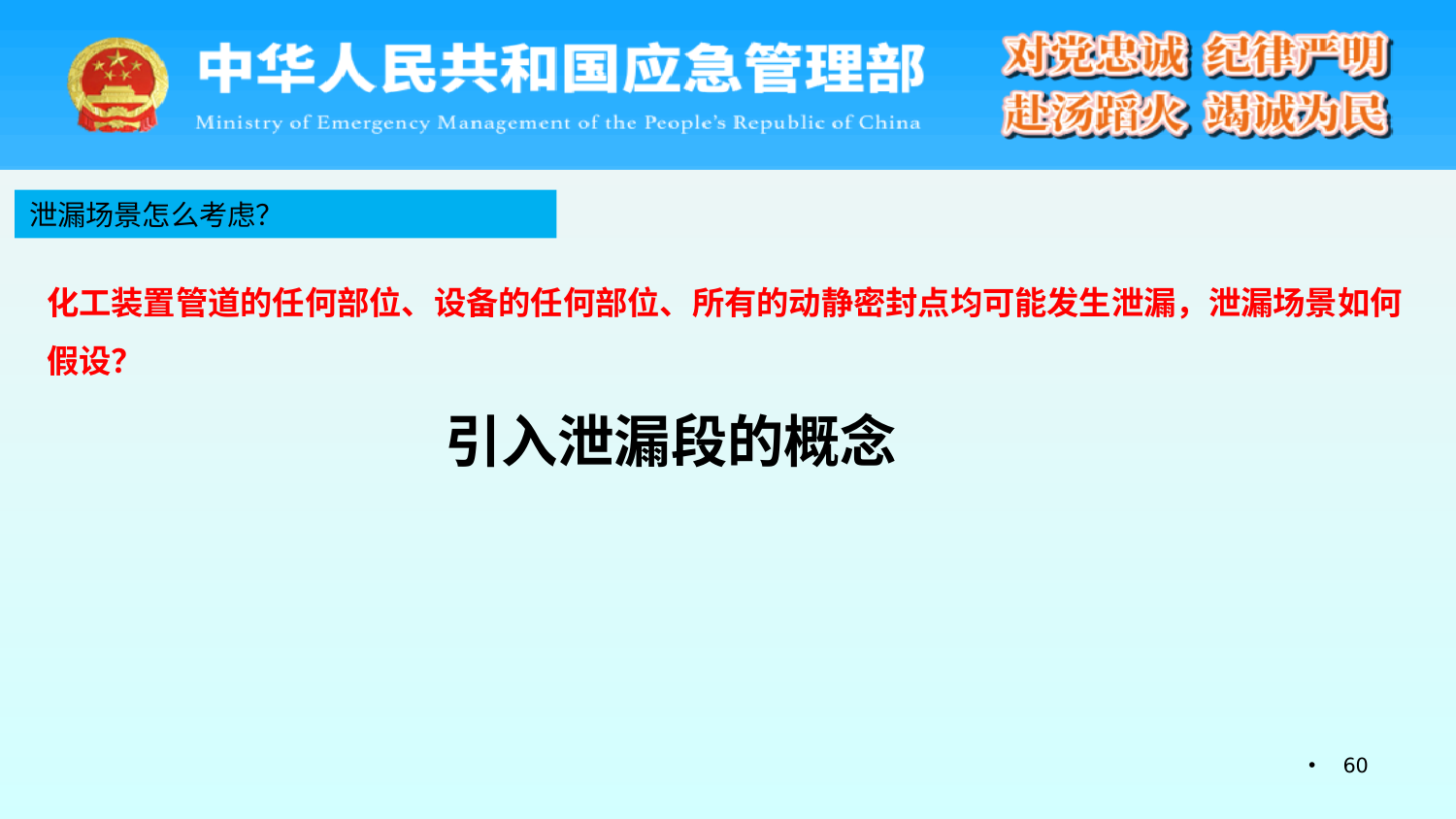

泄漏场景怎么考虑？
化工装置管道的任何部位、设备的任何部位、所有的动静密封点均可能发生泄漏，泄漏场景如何假设？
引入泄漏段的概念
60